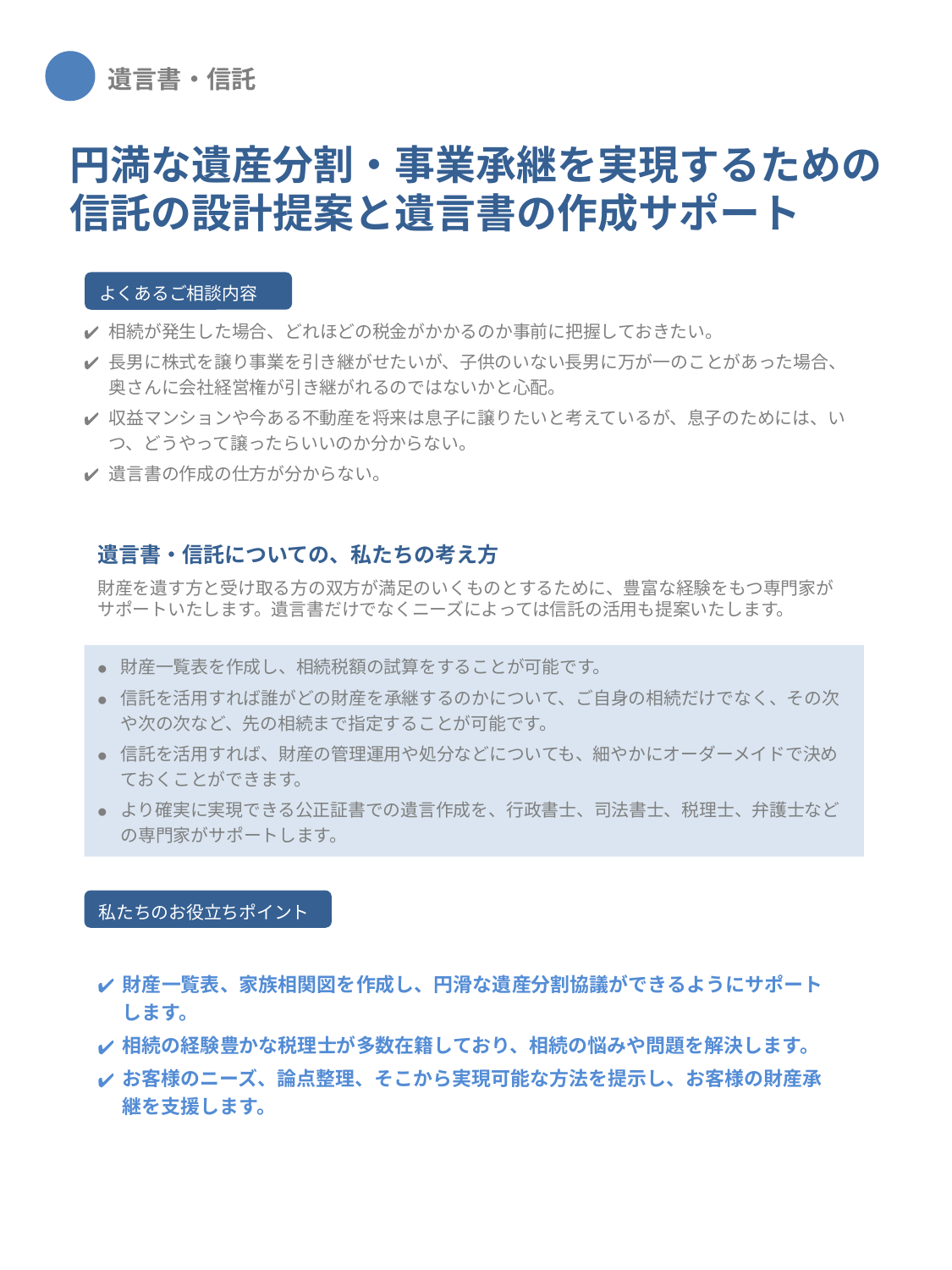

遺言書・信託
円満な遺産分割・事業承継を実現するための
信託の設計提案と遺言書の作成サポート
よくあるご相談内容

相続が発生した場合、どれほどの税金がかかるのか事前に把握しておきたい。
長男に株式を譲り事業を引き継がせたいが、子供のいない長男に万が一のことがあった場合、奥さんに会社経営権が引き継がれるのではないかと心配。
収益マンションや今ある不動産を将来は息子に譲りたいと考えているが、息子のためには、いつ、どうやって譲ったらいいのか分からない。
遺言書の作成の仕方が分からない。

遺言書・信託についての、私たちの考え方
財産を遺す方と受け取る方の双方が満足のいくものとするために、豊富な経験をもつ専門家が
サポートいたします。遺言書だけでなくニーズによっては信託の活用も提案いたします。

財産一覧表を作成し、相続税額の試算をすることが可能です。
信託を活用すれば誰がどの財産を承継するのかについて、ご自身の相続だけでなく、その次や次の次など、先の相続まで指定することが可能です。
信託を活用すれば、財産の管理運用や処分などについても、細やかにオーダーメイドで決めておくことができます。
より確実に実現できる公正証書での遺言作成を、行政書士、司法書士、税理士、弁護士などの専門家がサポートします。

私たちのお役立ちポイント
財産一覧表、家族相関図を作成し、円滑な遺産分割協議ができるようにサポートします。
相続の経験豊かな税理士が多数在籍しており、相続の悩みや問題を解決します。
お客様のニーズ、論点整理、そこから実現可能な方法を提示し、お客様の財産承継を支援します。